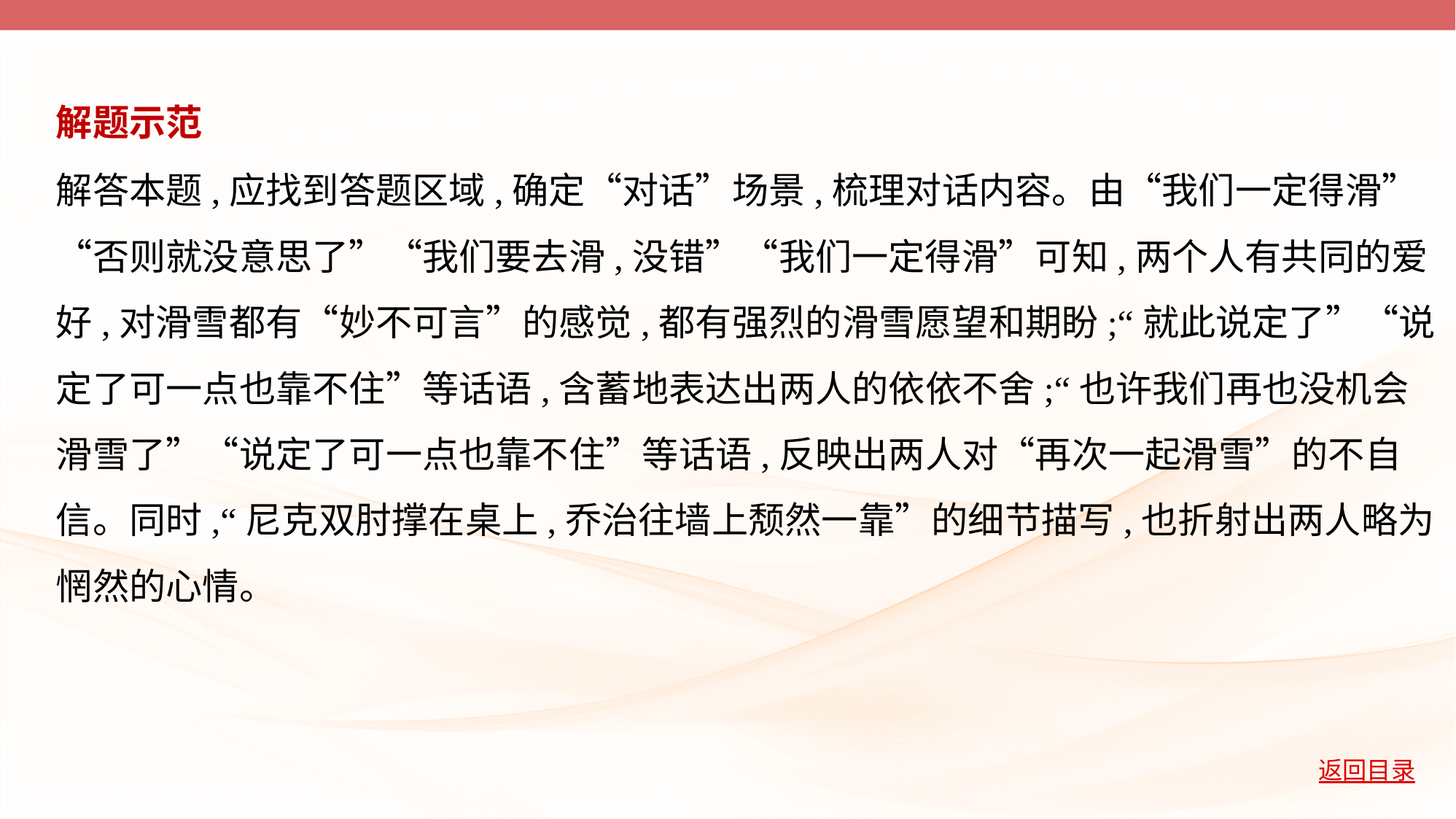

解题示范
解答本题,应找到答题区域,确定“对话”场景,梳理对话内容。由“我们一定得滑”
“否则就没意思了”“我们要去滑,没错”“我们一定得滑”可知,两个人有共同的爱
好,对滑雪都有“妙不可言”的感觉,都有强烈的滑雪愿望和期盼;“就此说定了”“说
定了可一点也靠不住”等话语,含蓄地表达出两人的依依不舍;“也许我们再也没机会
滑雪了”“说定了可一点也靠不住”等话语,反映出两人对“再次一起滑雪”的不自
信。同时,“尼克双肘撑在桌上,乔治往墙上颓然一靠”的细节描写,也折射出两人略为
惘然的心情。